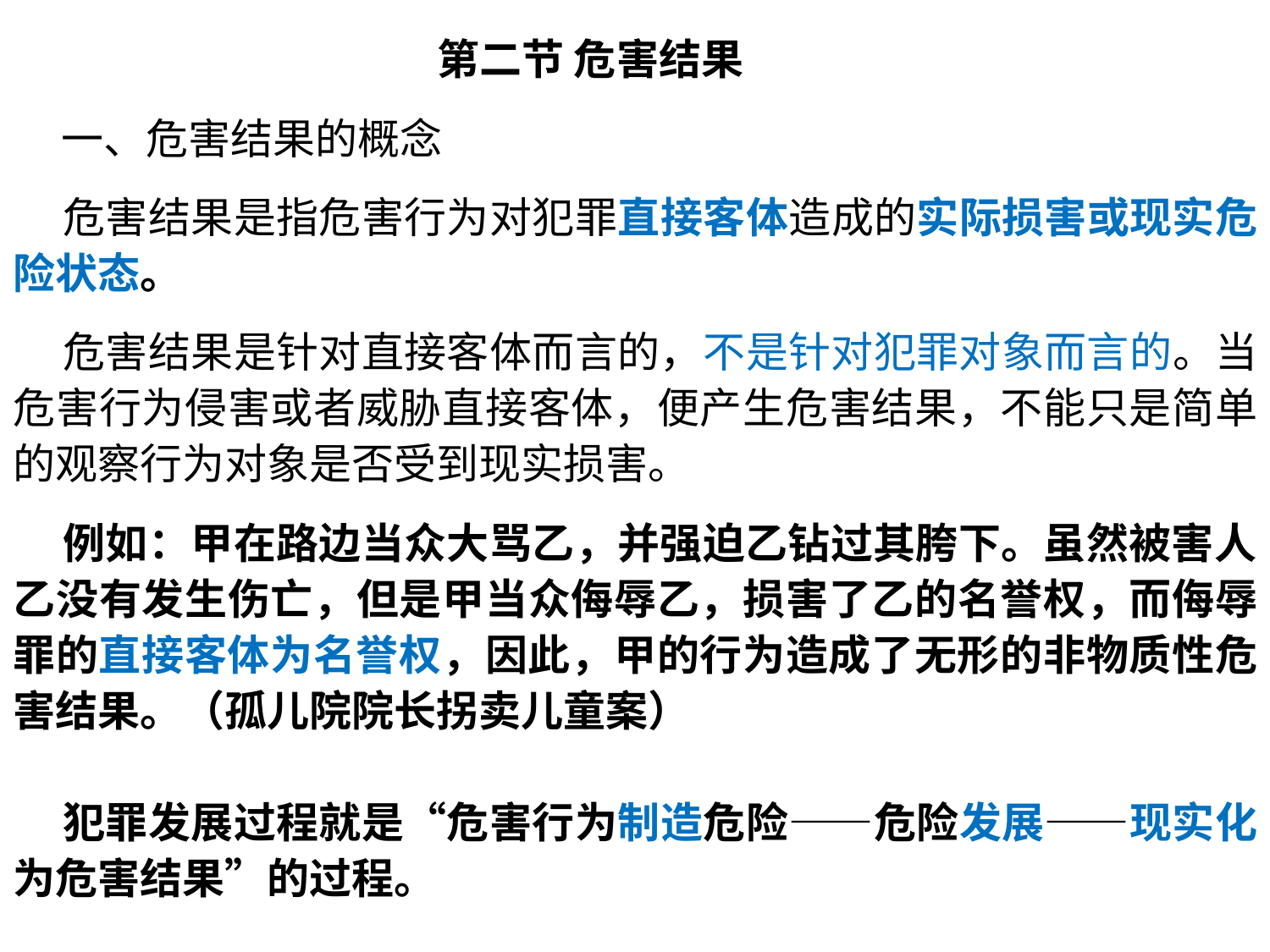

第二节 危害结果
    一、危害结果的概念

    危害结果是指危害行为对犯罪直接客体造成的实际损害或现实危险状态。

    危害结果是针对直接客体而言的，不是针对犯罪对象而言的。当危害行为侵害或者威胁直接客体，便产生危害结果，不能只是简单的观察行为对象是否受到现实损害。

    例如：甲在路边当众大骂乙，并强迫乙钻过其胯下。虽然被害人乙没有发生伤亡，但是甲当众侮辱乙，损害了乙的名誉权，而侮辱罪的直接客体为名誉权，因此，甲的行为造成了无形的非物质性危害结果。（孤儿院院长拐卖儿童案）

    犯罪发展过程就是“危害行为制造危险——危险发展——现实化为危害结果”的过程。